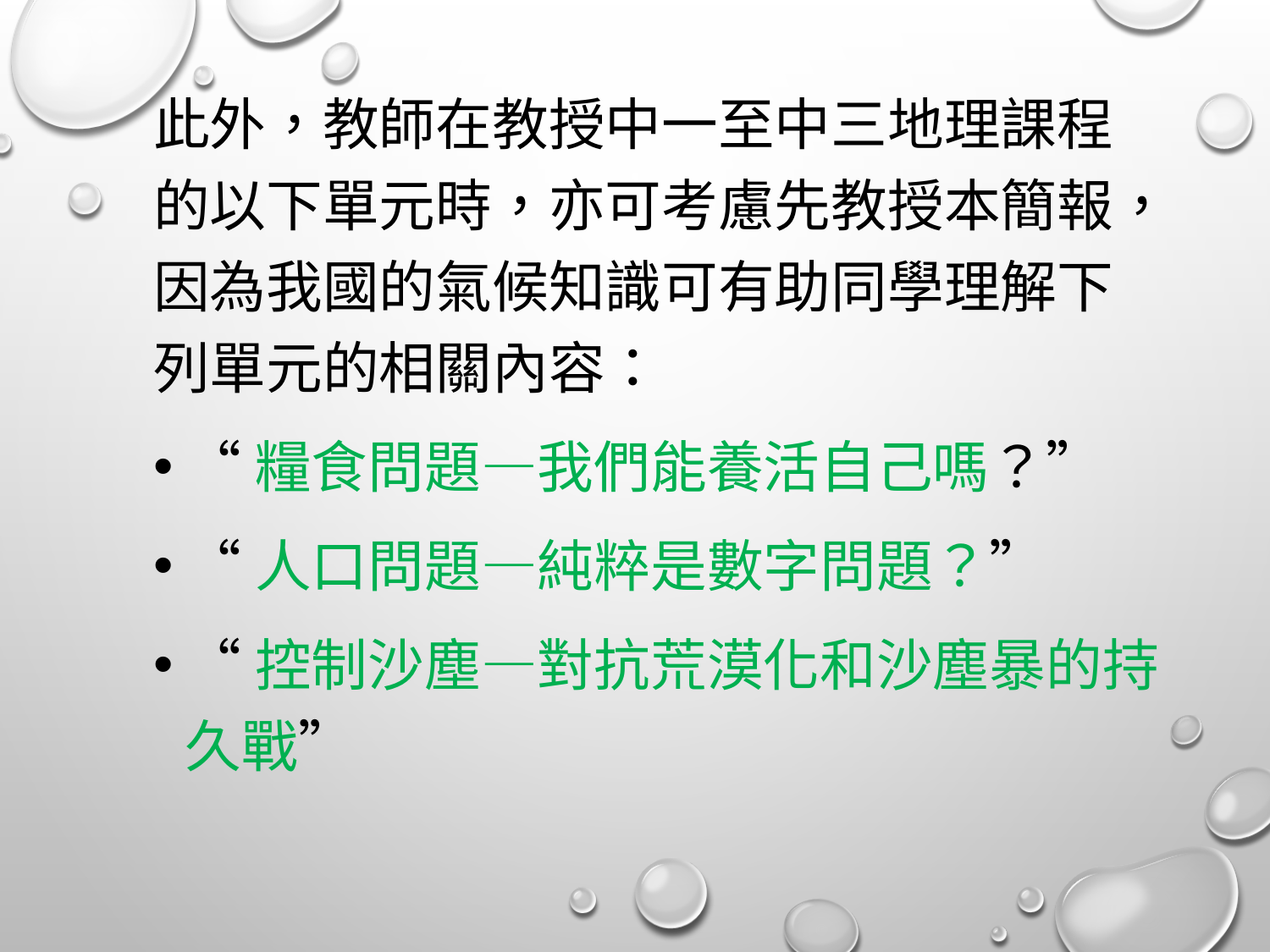

此外，教師在教授中一至中三地理課程的以下單元時，亦可考慮先教授本簡報，因為我國的氣候知識可有助同學理解下列單元的相關內容：
“糧食問題—我們能養活自己嗎？”
“人口問題—純粹是數字問題？”
“控制沙塵—對抗荒漠化和沙塵暴的持久戰”